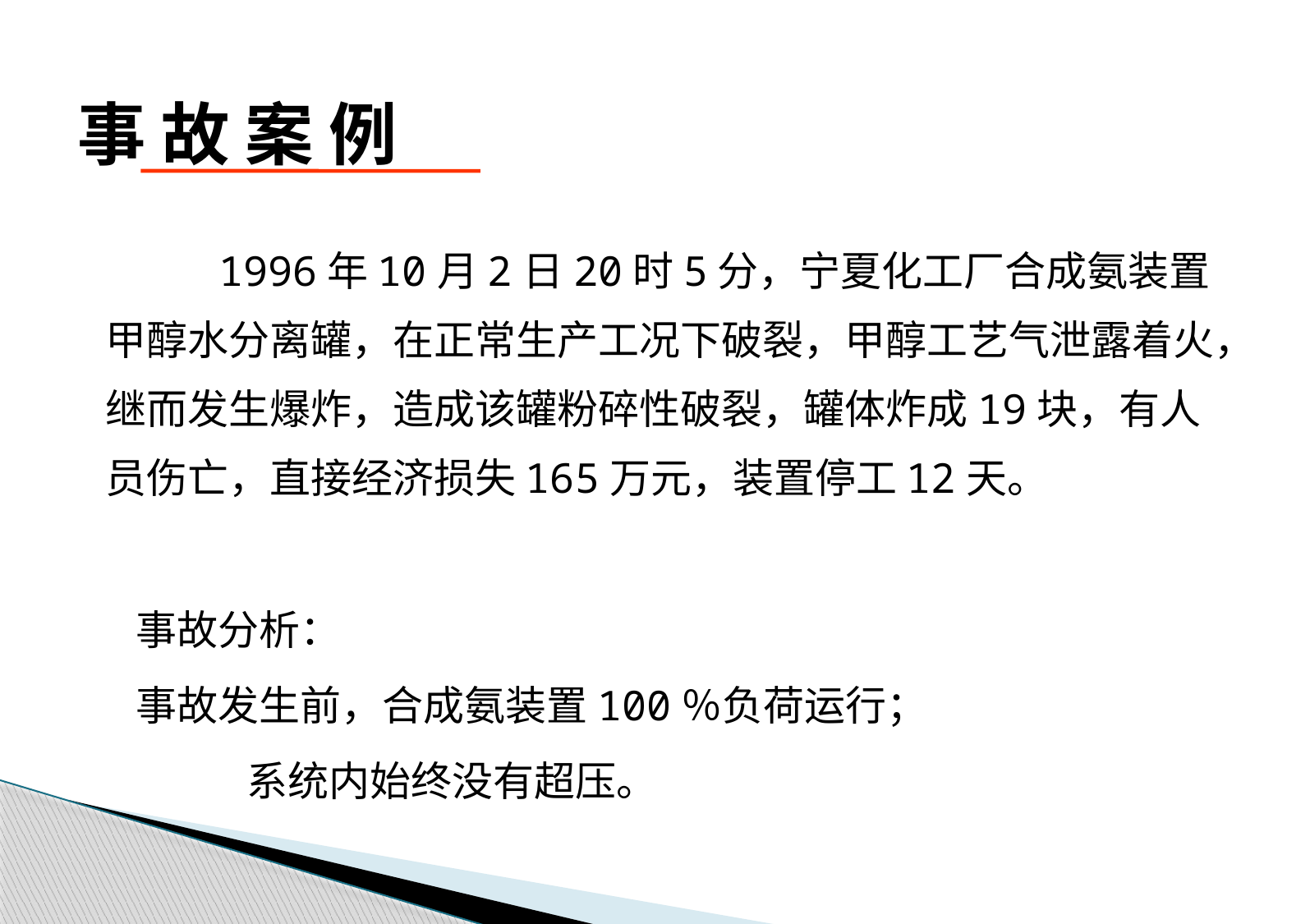

# 事 故 案 例

      1996年10月2日20时5分，宁夏化工厂合成氨装置甲醇水分离罐，在正常生产工况下破裂，甲醇工艺气泄露着火，继而发生爆炸，造成该罐粉碎性破裂，罐体炸成19块，有人员伤亡，直接经济损失165万元，装置停工12天。

      事故分析：
      事故发生前，合成氨装置100％负荷运行；
                  系统内始终没有超压。